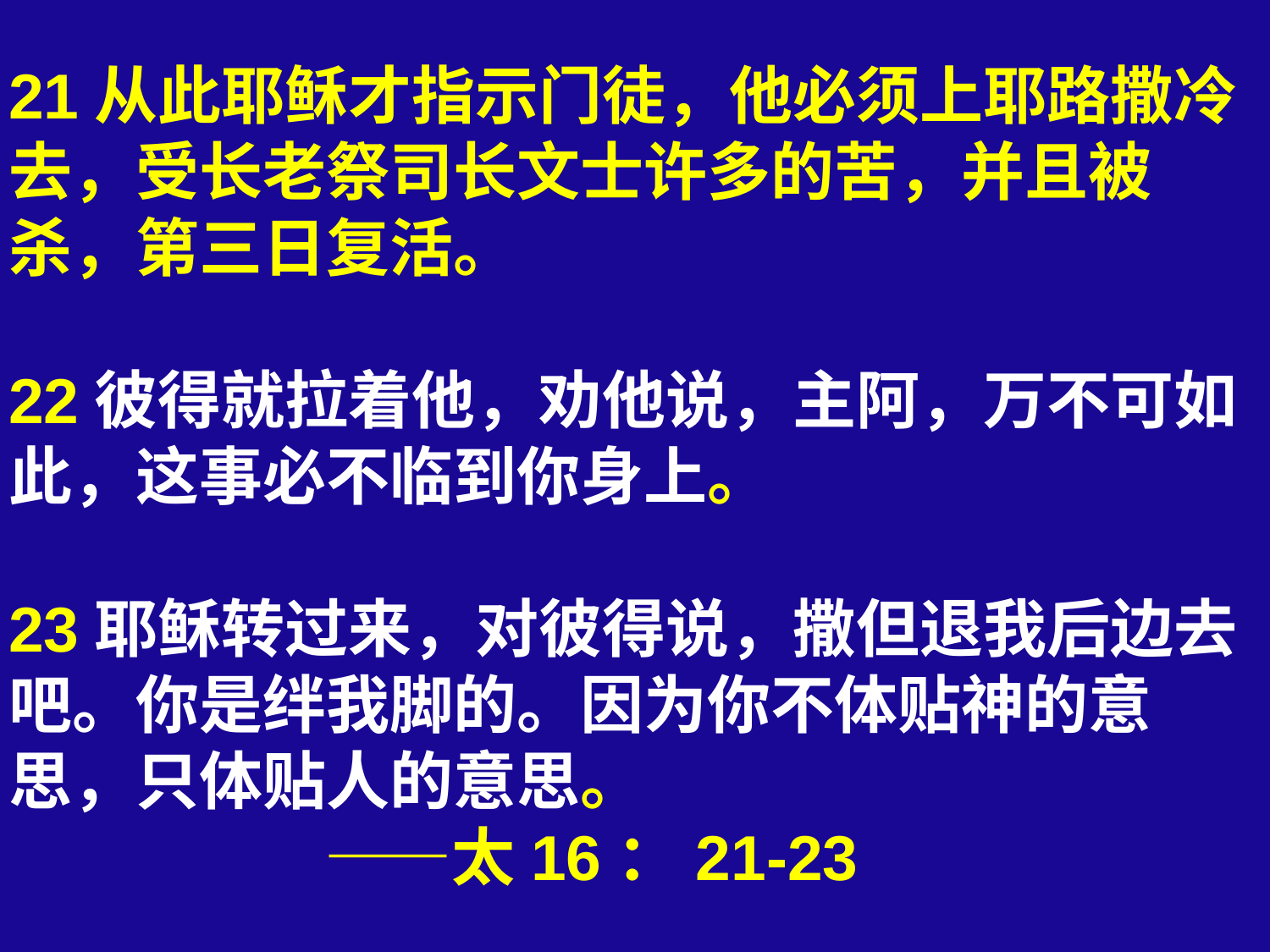

# 21从此耶稣才指示门徒，他必须上耶路撒冷去，受长老祭司长文士许多的苦，并且被杀，第三日复活。 22彼得就拉着他，劝他说，主阿，万不可如此，这事必不临到你身上。 23耶稣转过来，对彼得说，撒但退我后边去吧。你是绊我脚的。因为你不体贴神的意思，只体贴人的意思。 ——太16：21-23